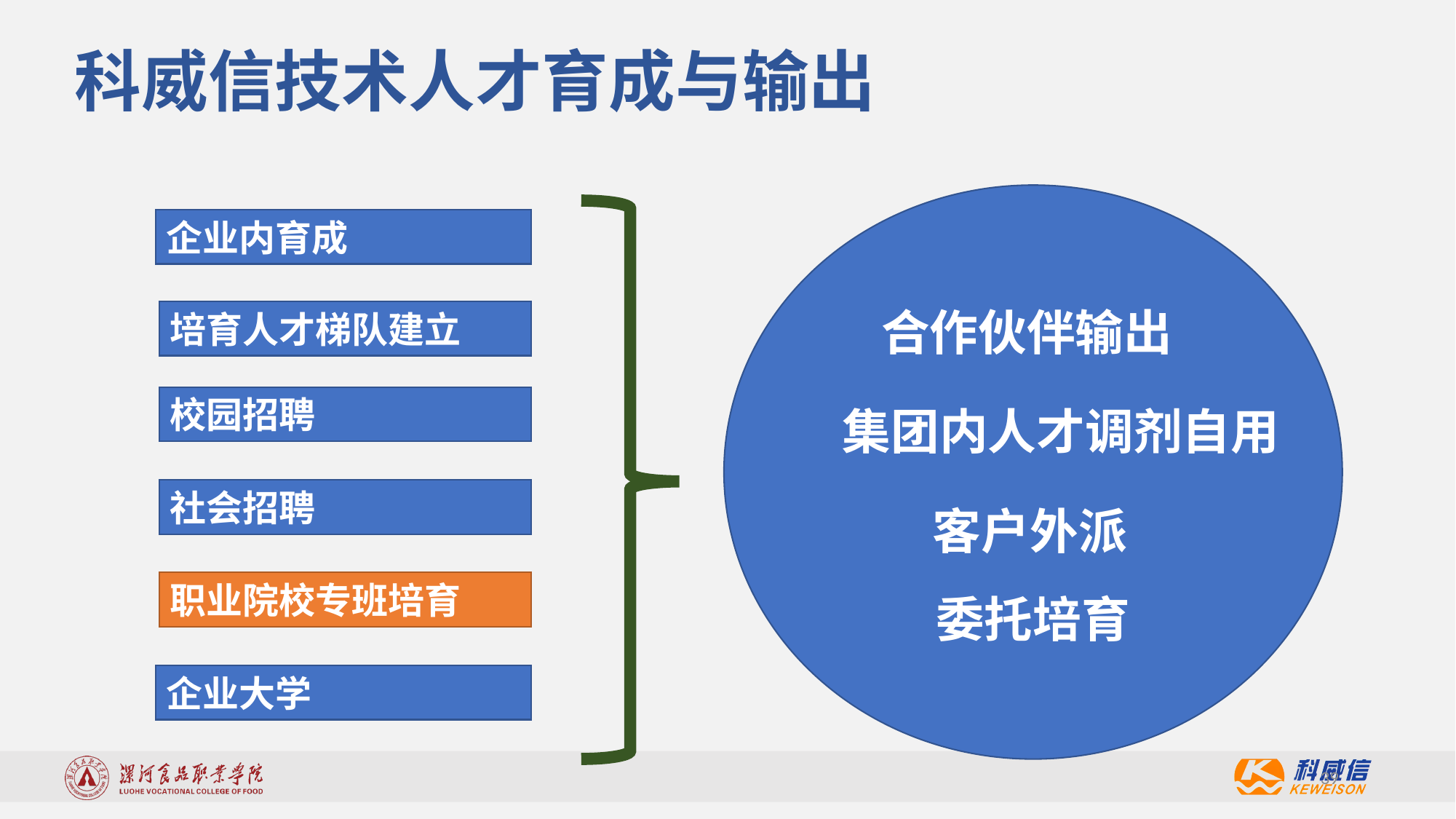

科威信技术人才育成与输出

企业内育成
合作伙伴输出
培育人才梯队建立
校园招聘
集团内人才调剂自用
社会招聘
客户外派
职业院校专班培育
委托培育
企业大学
39